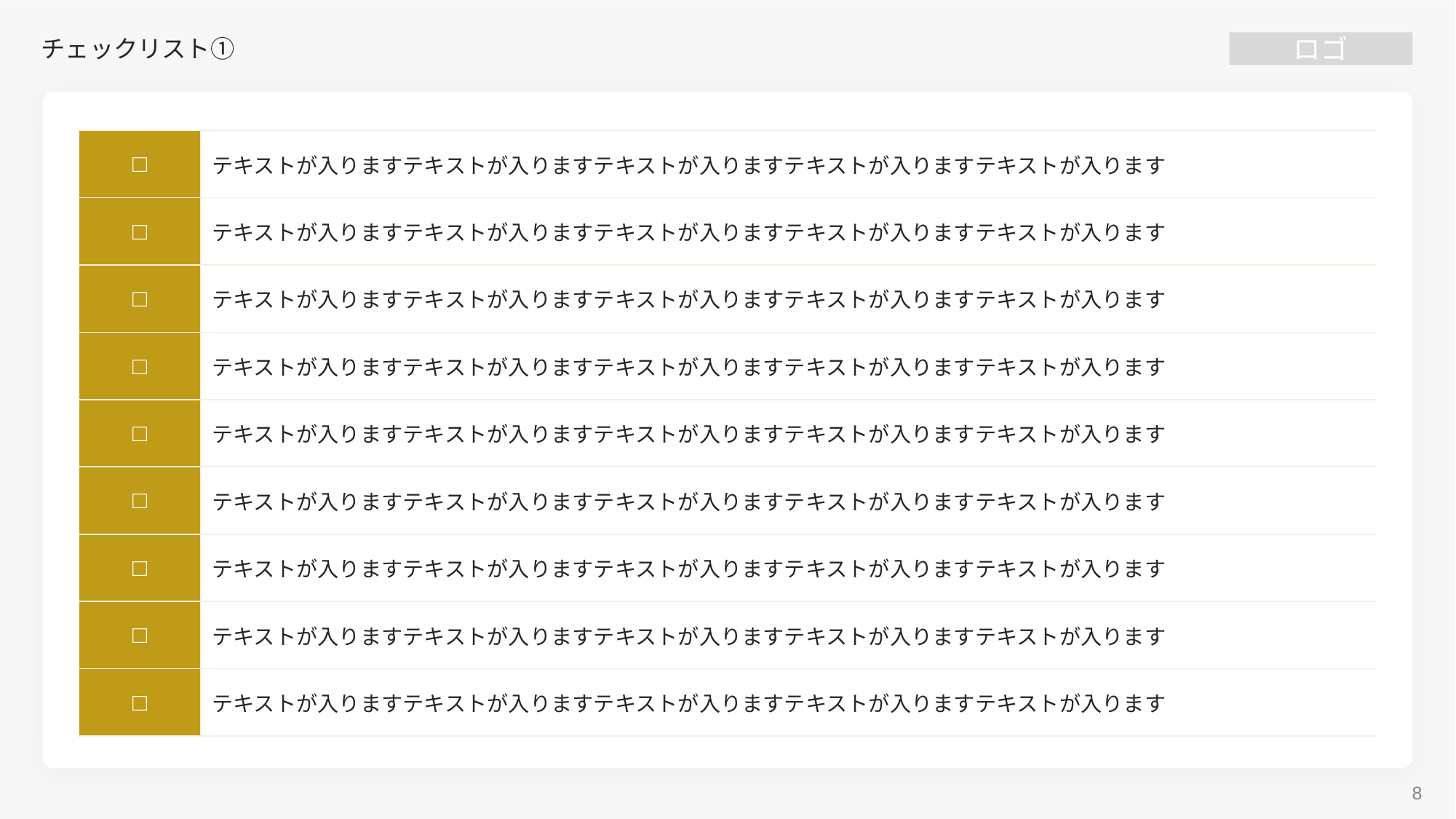

# チェックリスト①
| □ | テキストが入りますテキストが入りますテキストが入りますテキストが入りますテキストが入ります |
| --- | --- |
| □ | テキストが入りますテキストが入りますテキストが入りますテキストが入りますテキストが入ります |
| □ | テキストが入りますテキストが入りますテキストが入りますテキストが入りますテキストが入ります |
| □ | テキストが入りますテキストが入りますテキストが入りますテキストが入りますテキストが入ります |
| □ | テキストが入りますテキストが入りますテキストが入りますテキストが入りますテキストが入ります |
| □ | テキストが入りますテキストが入りますテキストが入りますテキストが入りますテキストが入ります |
| □ | テキストが入りますテキストが入りますテキストが入りますテキストが入りますテキストが入ります |
| □ | テキストが入りますテキストが入りますテキストが入りますテキストが入りますテキストが入ります |
| □ | テキストが入りますテキストが入りますテキストが入りますテキストが入りますテキストが入ります |